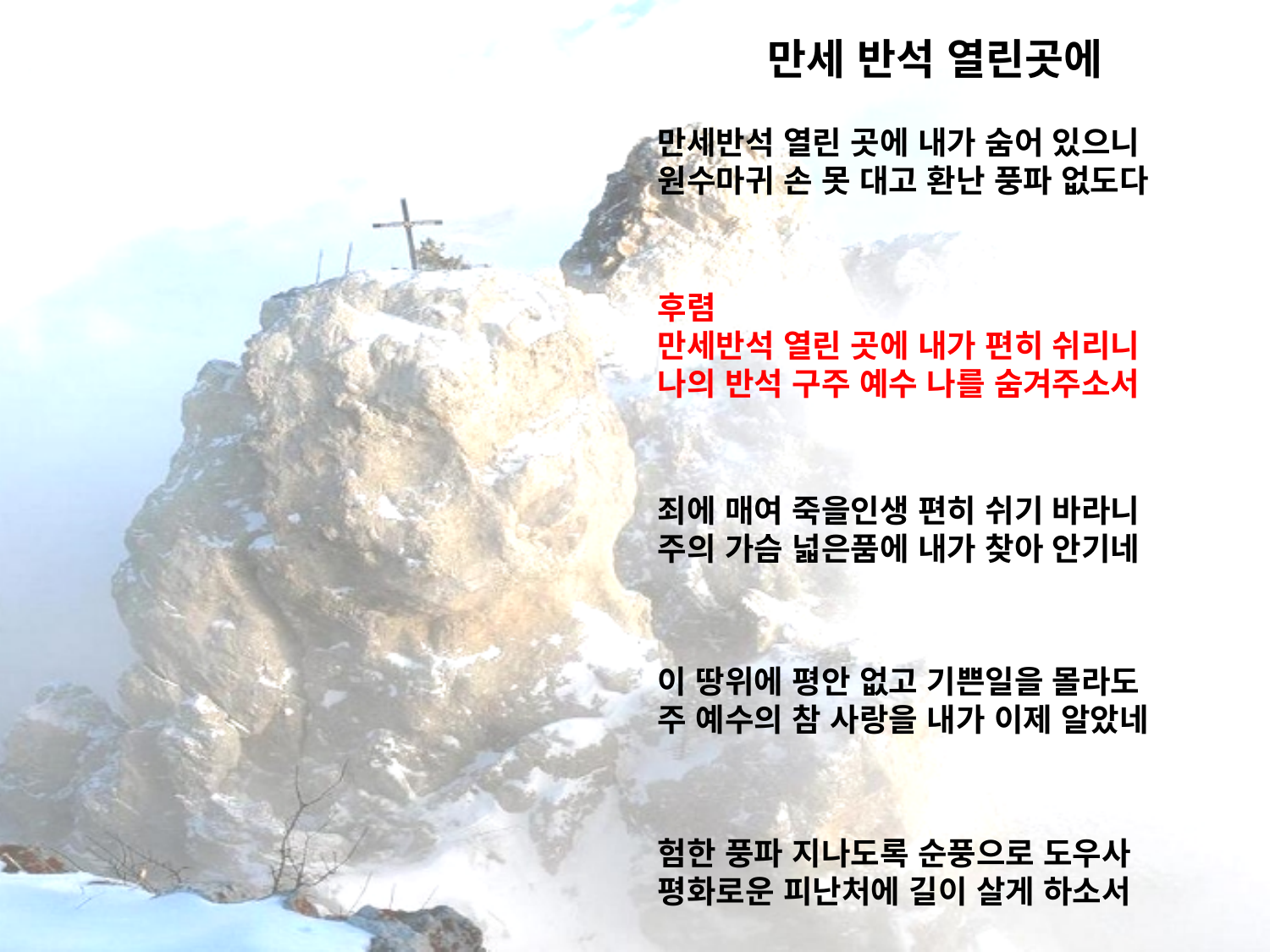

# 만세 반석 열린곳에
만세반석 열린 곳에 내가 숨어 있으니
원수마귀 손 못 대고 환난 풍파 없도다

후렴
만세반석 열린 곳에 내가 편히 쉬리니
나의 반석 구주 예수 나를 숨겨주소서

죄에 매여 죽을인생 편히 쉬기 바라니
주의 가슴 넓은품에 내가 찾아 안기네

이 땅위에 평안 없고 기쁜일을 몰라도
주 예수의 참 사랑을 내가 이제 알았네

험한 풍파 지나도록 순풍으로 도우사
평화로운 피난처에 길이 살게 하소서